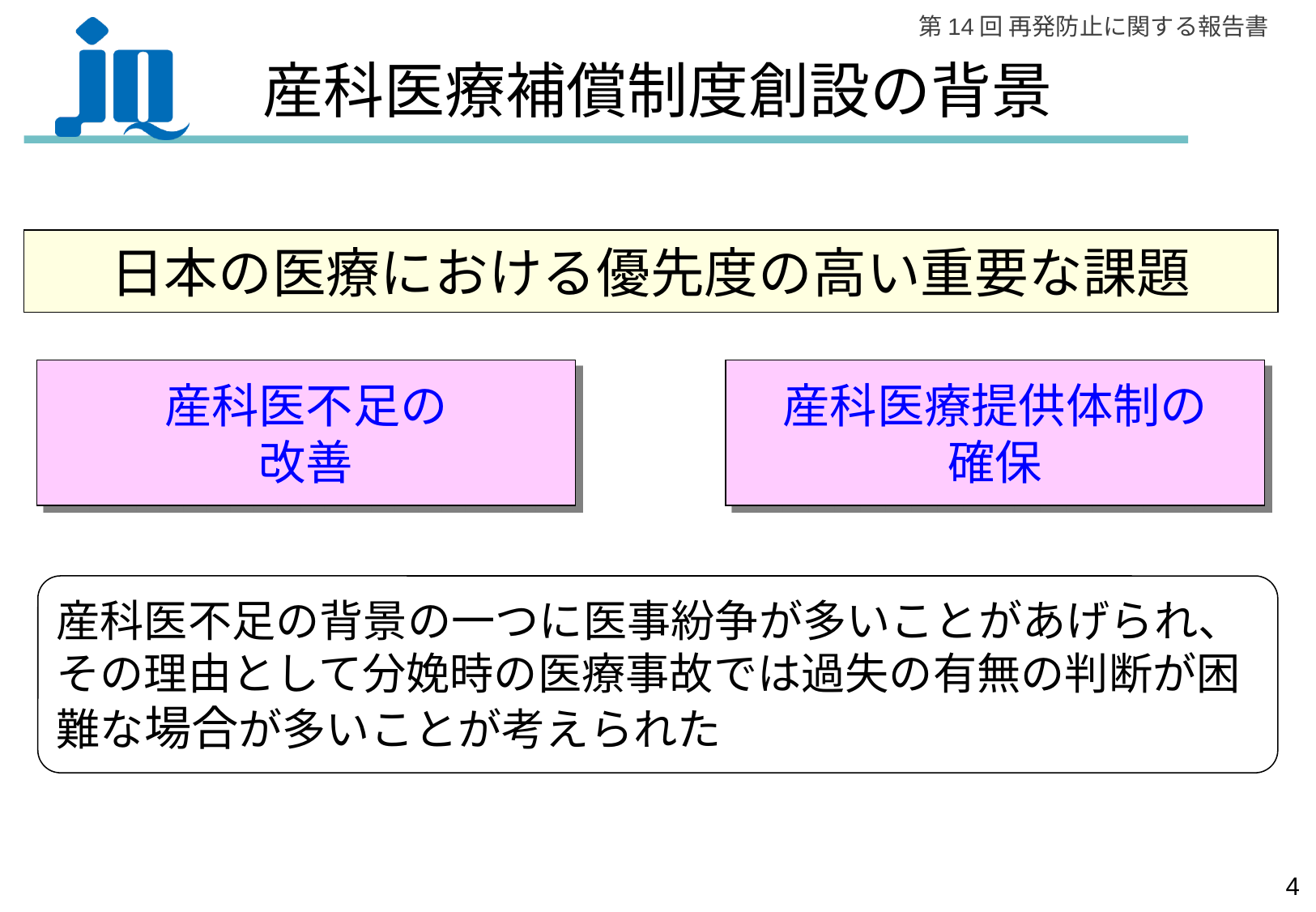

産科医療補償制度創設の背景
日本の医療における優先度の高い重要な課題
産科医不足の
改善
産科医療提供体制の
確保
産科医不足の背景の一つに医事紛争が多いことがあげられ、その理由として分娩時の医療事故では過失の有無の判断が困難な場合が多いことが考えられた
4